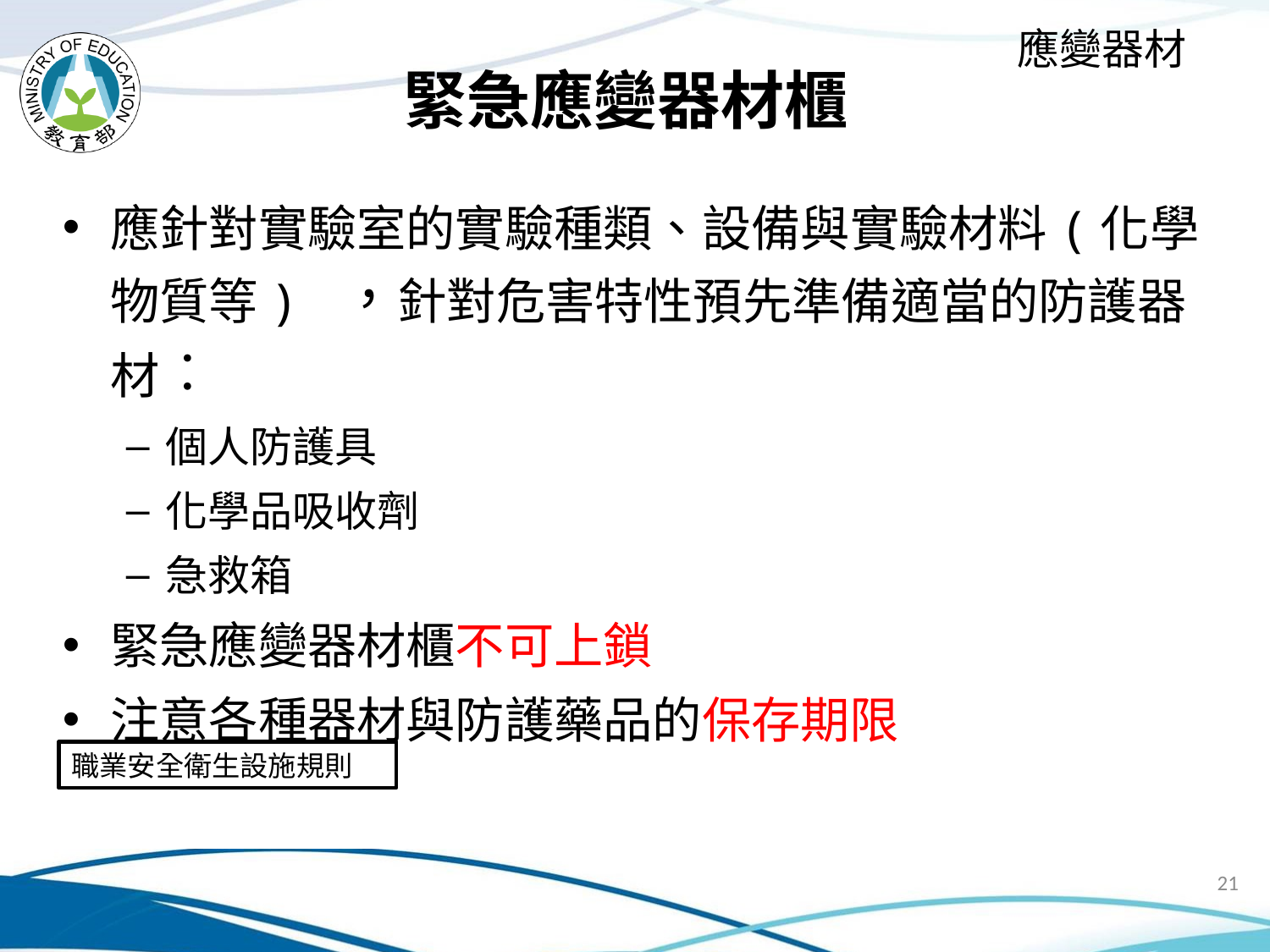

應變器材
緊急應變器材櫃
應針對實驗室的實驗種類、設備與實驗材料(化學物質等) ，針對危害特性預先準備適當的防護器材︰
個人防護具
化學品吸收劑
急救箱
緊急應變器材櫃不可上鎖
注意各種器材與防護藥品的保存期限
職業安全衛生設施規則
21